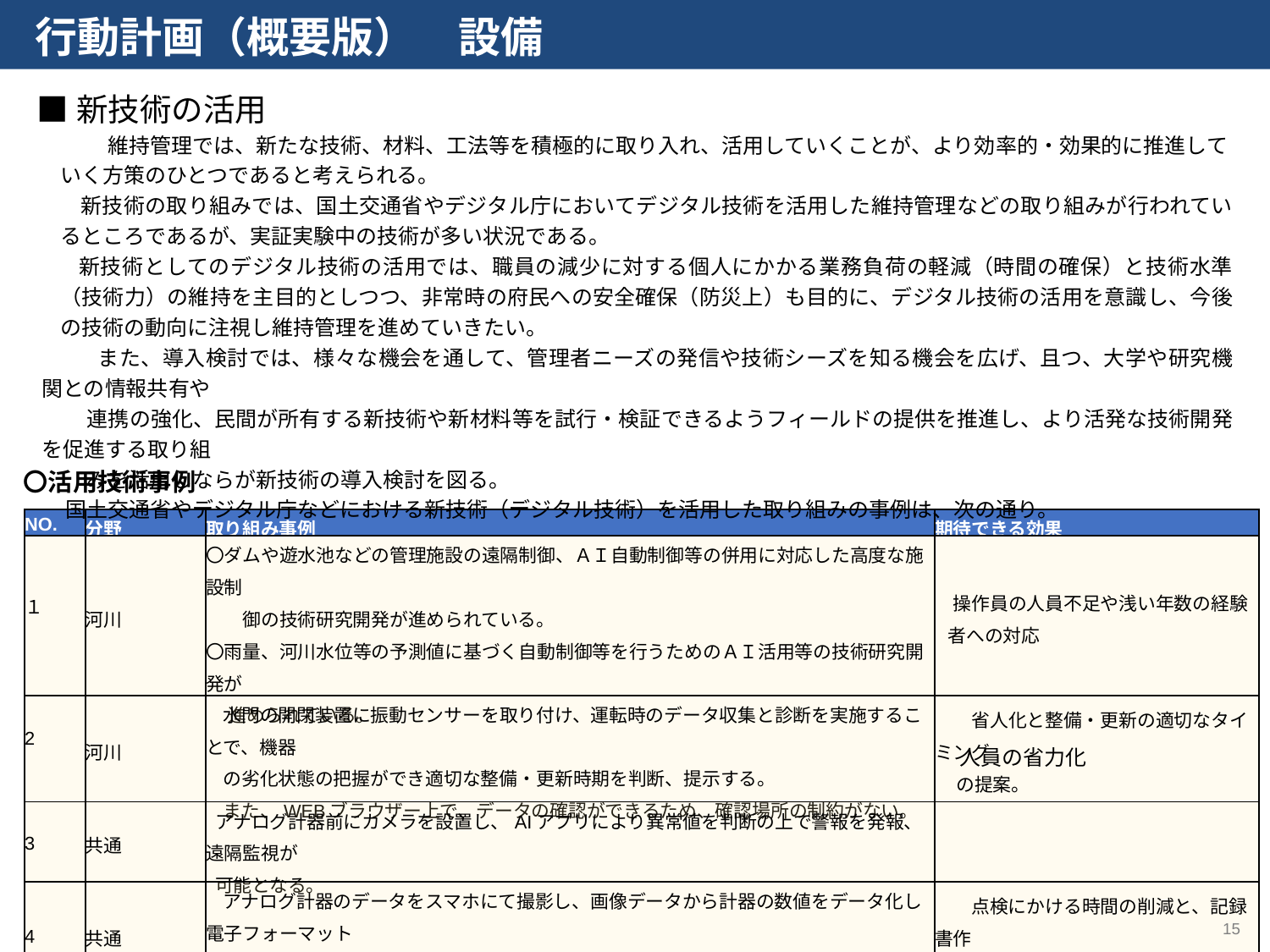

行動計画（概要版）　設備
■新技術の活用
　　　　維持管理では、新たな技術、材料、工法等を積極的に取り入れ、活用していくことが、より効率的・効果的に推進していく方策のひとつであると考えられる。
　　   新技術の取り組みでは、国土交通省やデジタル庁においてデジタル技術を活用した維持管理などの取り組みが行われているところであるが、実証実験中の技術が多い状況である。
新技術としてのデジタル技術の活用では、職員の減少に対する個人にかかる業務負荷の軽減（時間の確保）と技術水準（技術力）の維持を主目的としつつ、非常時の府民への安全確保（防災上）も目的に、デジタル技術の活用を意識し、今後の技術の動向に注視し維持管理を進めていきたい。
　　  　また、導入検討では、様々な機会を通して、管理者ニーズの発信や技術シーズを知る機会を広げ、且つ、大学や研究機関との情報共有や
　　　連携の強化、民間が所有する新技術や新材料等を試行・検証できるようフィールドの提供を推進し、より活発な技術開発を促進する取り組
　　　みを活用しならが新技術の導入検討を図る。
        国土交通省やデジタル庁などにおける新技術（デジタル技術）を活用した取り組みの事例は、次の通り。
〇活用技術事例
| NO. | 分野 | 取り組み事例 | 期待できる効果 |
| --- | --- | --- | --- |
| １ | 河川 | 〇ダムや遊水池などの管理施設の遠隔制御、ＡＩ自動制御等の併用に対応した高度な施設制 　　御の技術研究開発が進められている。 〇雨量、河川水位等の予測値に基づく自動制御等を行うためのＡＩ活用等の技術研究開発が 　 進められている。 | 操作員の人員不足や浅い年数の経験 者への対応 |
| 2 | 河川 | 水門の開閉装置に振動センサーを取り付け、運転時のデータ収集と診断を実施することで、機器 の劣化状態の把握ができ適切な整備・更新時期を判断、提示する。 また、WEBブラウザー上で、データの確認ができるため、確認場所の制約がない。 | 省人化と整備・更新の適切なタイミング の提案。 |
| 3 | 共通 | アナログ計器前にカメラを設置し、AIアプリにより異常値を判断の上で警報を発報、遠隔監視が 可能となる。 |  |
| 4 | 共通 | アナログ計器のデータをスマホにて撮影し、画像データから計器の数値をデータ化し電子フォーマット に自動で記録。 異常値を感知した場合は、警報を発報し管理者に通知を行う。 | 点検にかける時間の削減と、記録書作 　　成の労力を削減 |
| 5 | 共通 | ドローンを用いた画像解析などを行い、劣化診断を行う。 | 点検時間等の省力化や高所等への点 　 　検が可能 |
人員の省力化
15